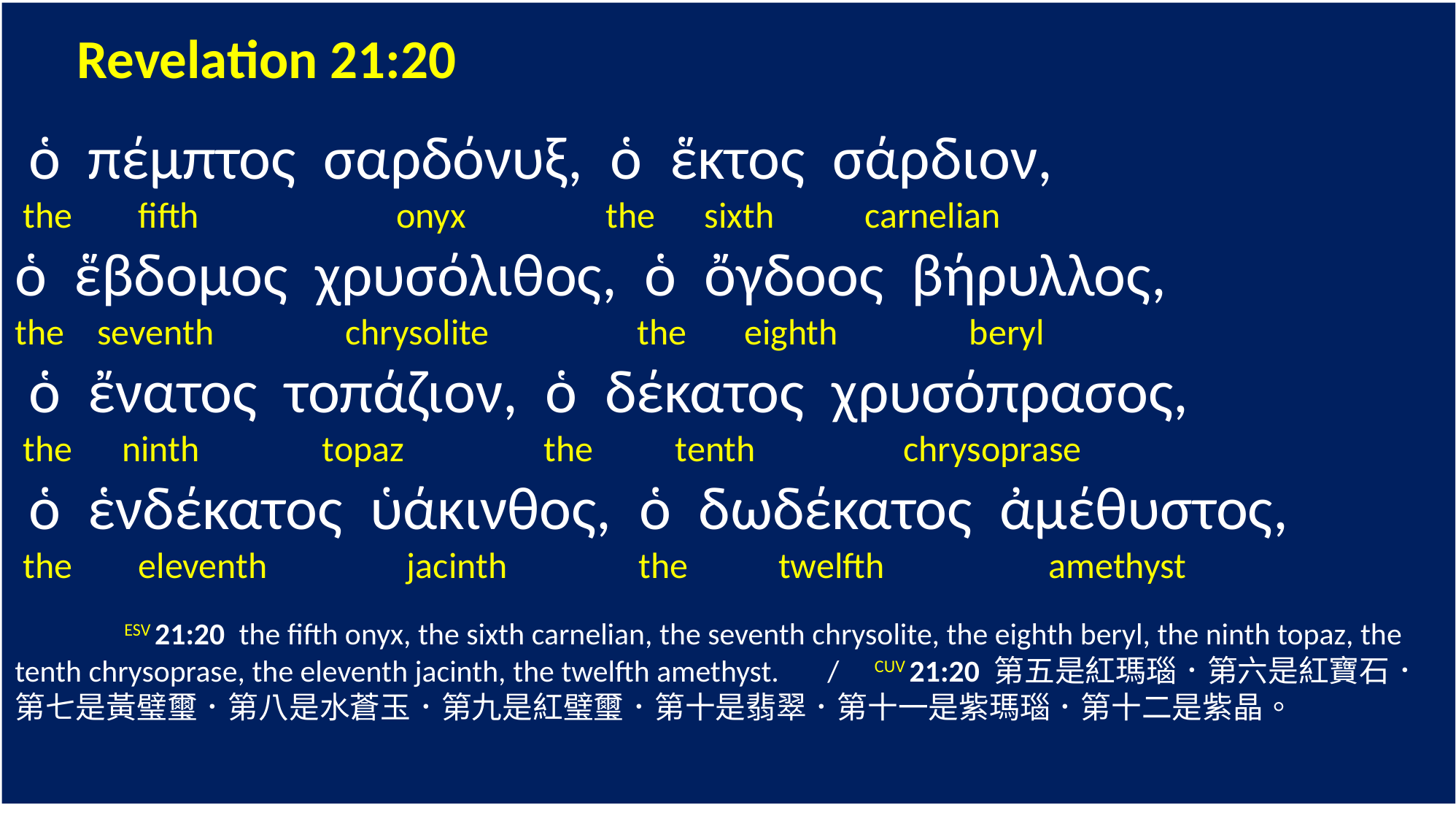

Revelation 21:20

 ὁ  πέμπτος  σαρδόνυξ,  ὁ  ἕκτος  σάρδιον,
 the        fifth                        onyx                 the      sixth           carnelian
ὁ  ἕβδομος  χρυσόλιθος,  ὁ  ὄγδοος  βήρυλλος,
the    seventh                chrysolite                  the       eighth                beryl
 ὁ  ἔνατος  τοπάζιον,  ὁ  δέκατος  χρυσόπρασος,
 the      ninth               topaz                 the          tenth                  chrysoprase
 ὁ  ἑνδέκατος  ὑάκινθος,  ὁ  δωδέκατος  ἀμέθυστος,
 the        eleventh                 jacinth                the           twelfth                    amethyst

 	ESV 21:20  the fifth onyx, the sixth carnelian, the seventh chrysolite, the eighth beryl, the ninth topaz, the tenth chrysoprase, the eleventh jacinth, the twelfth amethyst.       /     CUV 21:20 第五是紅瑪瑙．第六是紅寶石．第七是黃璧璽．第八是水蒼玉．第九是紅璧璽．第十是翡翠．第十一是紫瑪瑙．第十二是紫晶。